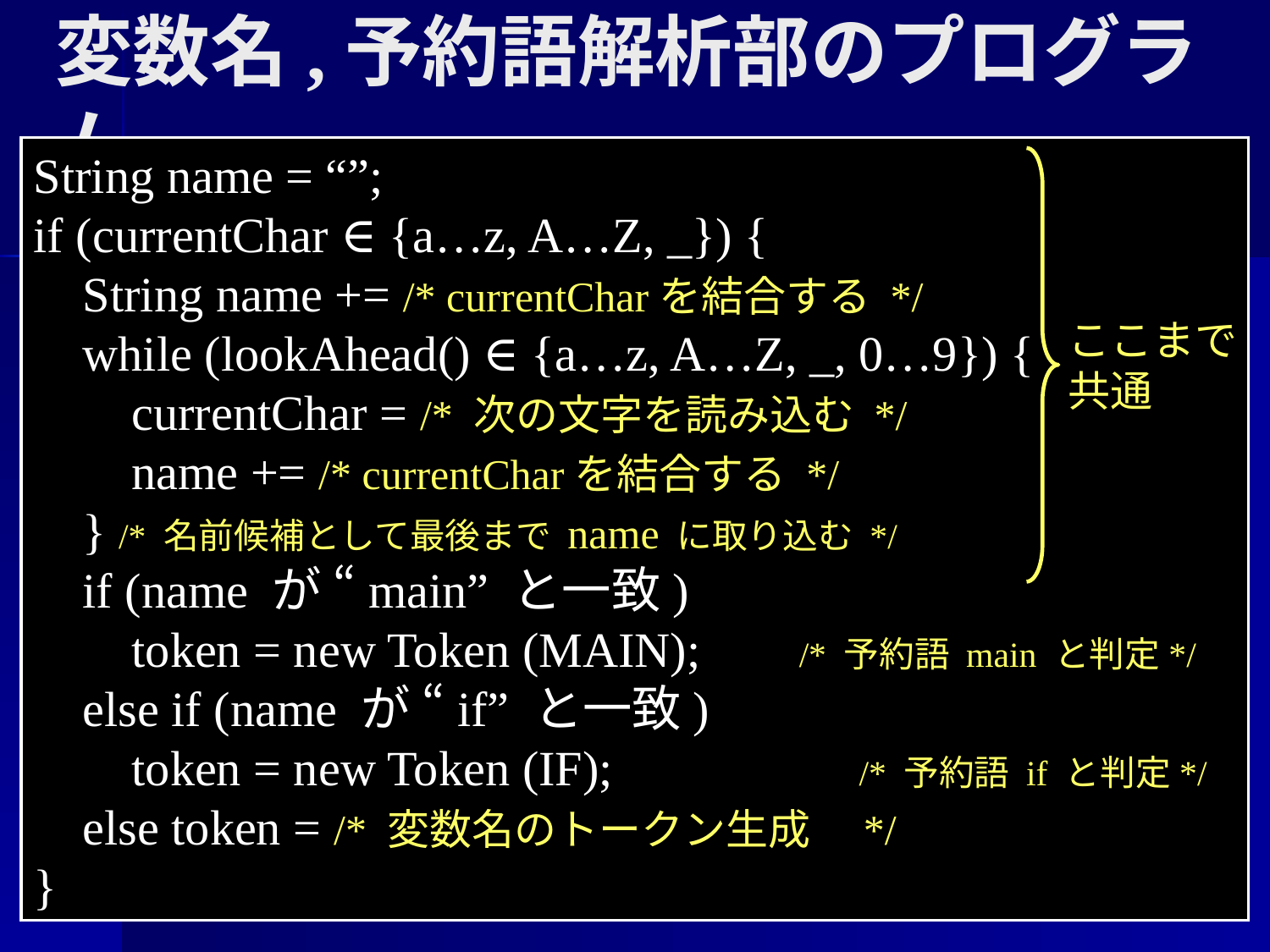

# 変数名,予約語解析部のプログラム
String name = “”;
if (currentChar ∈ {a…z, A…Z, _}) {
    String name += /* currentCharを結合する */
    while (lookAhead() ∈ {a…z, A…Z, _, 0…9}) {
        currentChar = /* 次の文字を読み込む */
        name += /* currentCharを結合する */
    } /* 名前候補として最後まで name に取り込む */
    if (name が “main” と一致)
        token = new Token (MAIN);        /* 予約語 main と判定*/
    else if (name が “if” と一致)
        token = new Token (IF);                    /* 予約語 if と判定*/
    else token = /* 変数名のトークン生成　*/
}

ここまで
共通